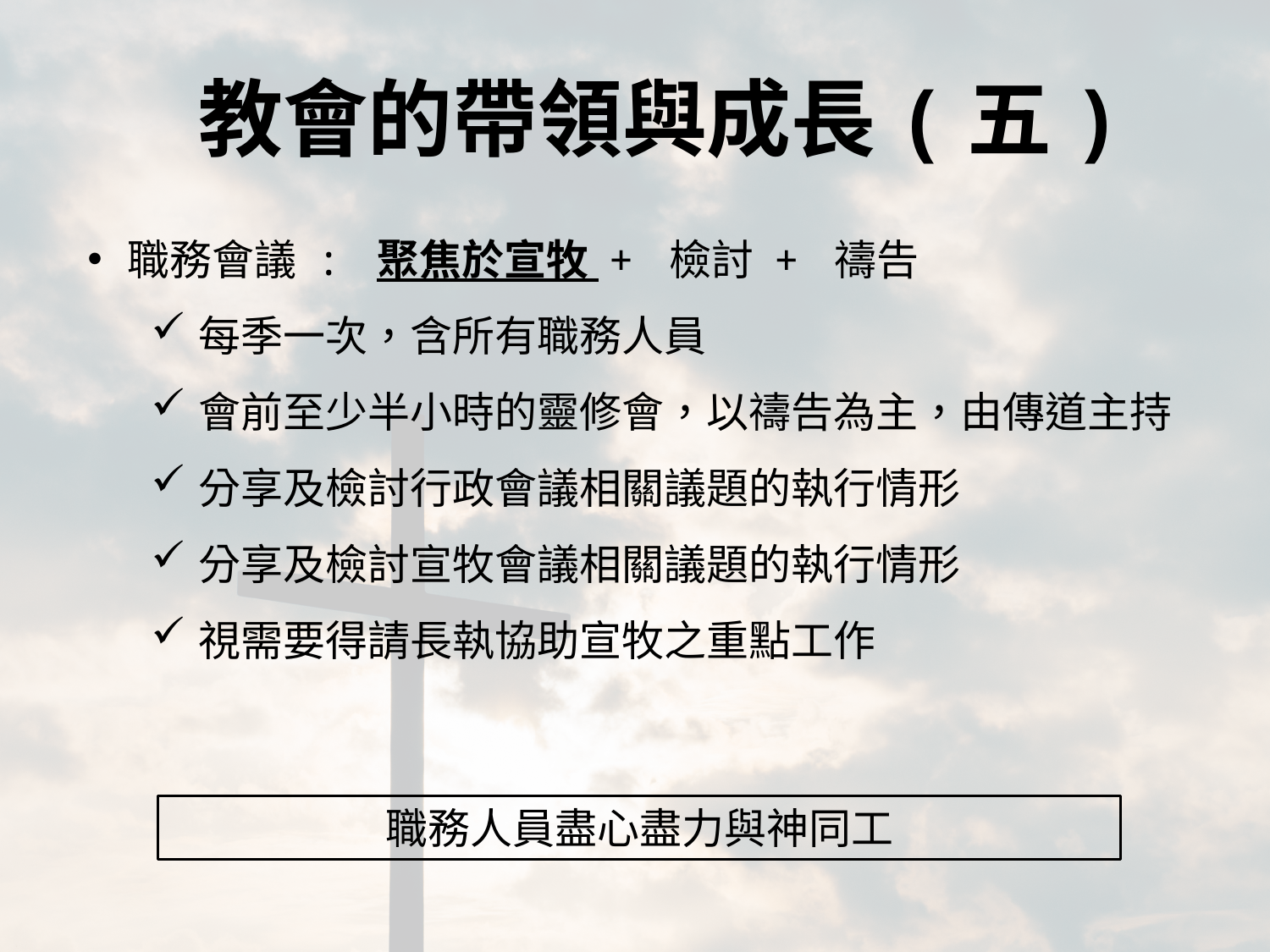

教會的帶領與成長(五)
職務會議 : 聚焦於宣牧 + 檢討 + 禱告
每季一次，含所有職務人員
會前至少半小時的靈修會，以禱告為主，由傳道主持
分享及檢討行政會議相關議題的執行情形
分享及檢討宣牧會議相關議題的執行情形
視需要得請長執協助宣牧之重點工作
職務人員盡心盡力與神同工